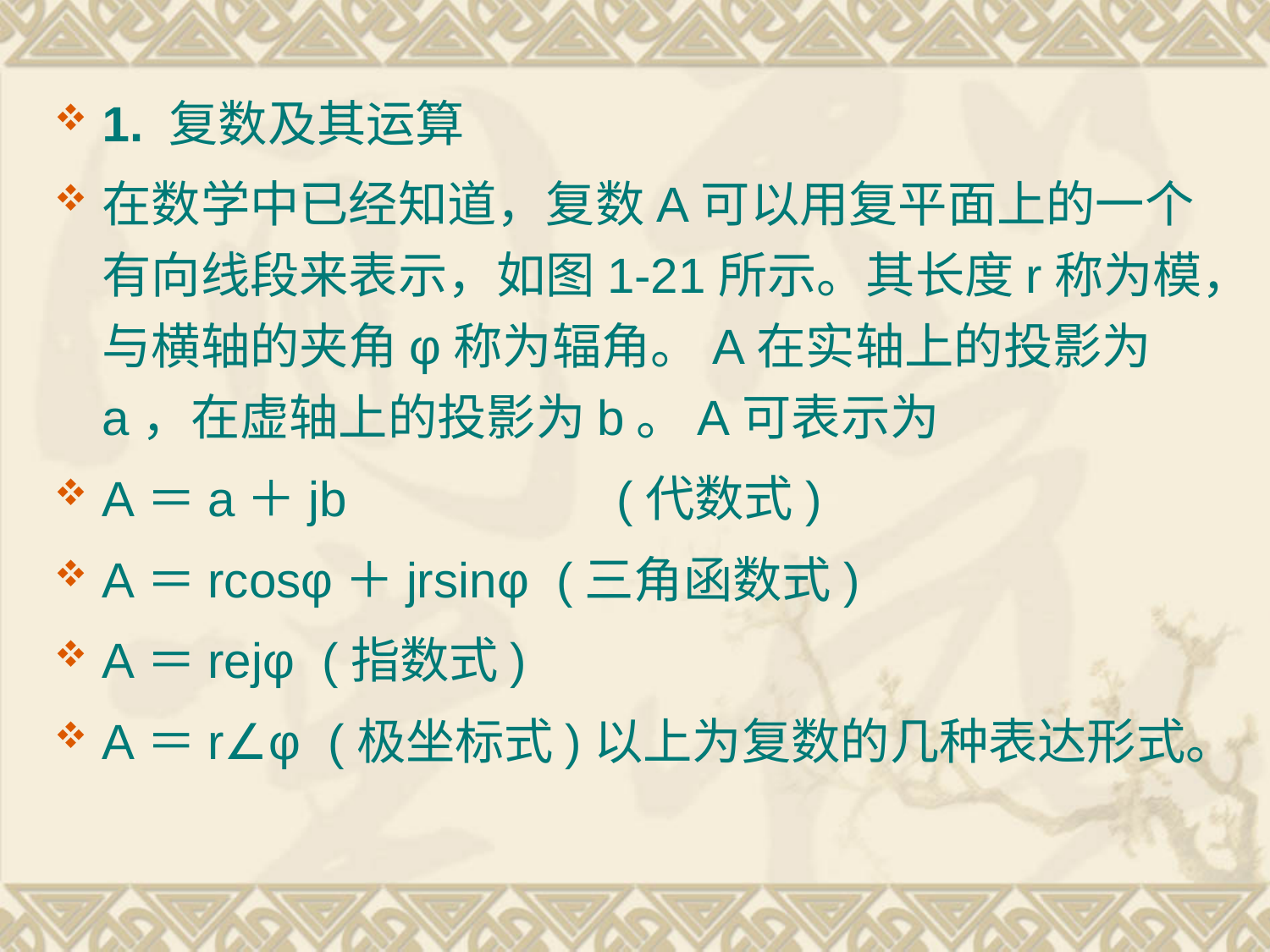

1. 复数及其运算
在数学中已经知道，复数A可以用复平面上的一个有向线段来表示，如图1-21所示。其长度r称为模，与横轴的夹角φ称为辐角。A在实轴上的投影为a，在虚轴上的投影为b。A可表示为
A＝a＋jb　　　　　(代数式)
A＝rcosφ＋jrsinφ  (三角函数式)
A＝rejφ  (指数式)
A＝r∠φ  (极坐标式)以上为复数的几种表达形式。